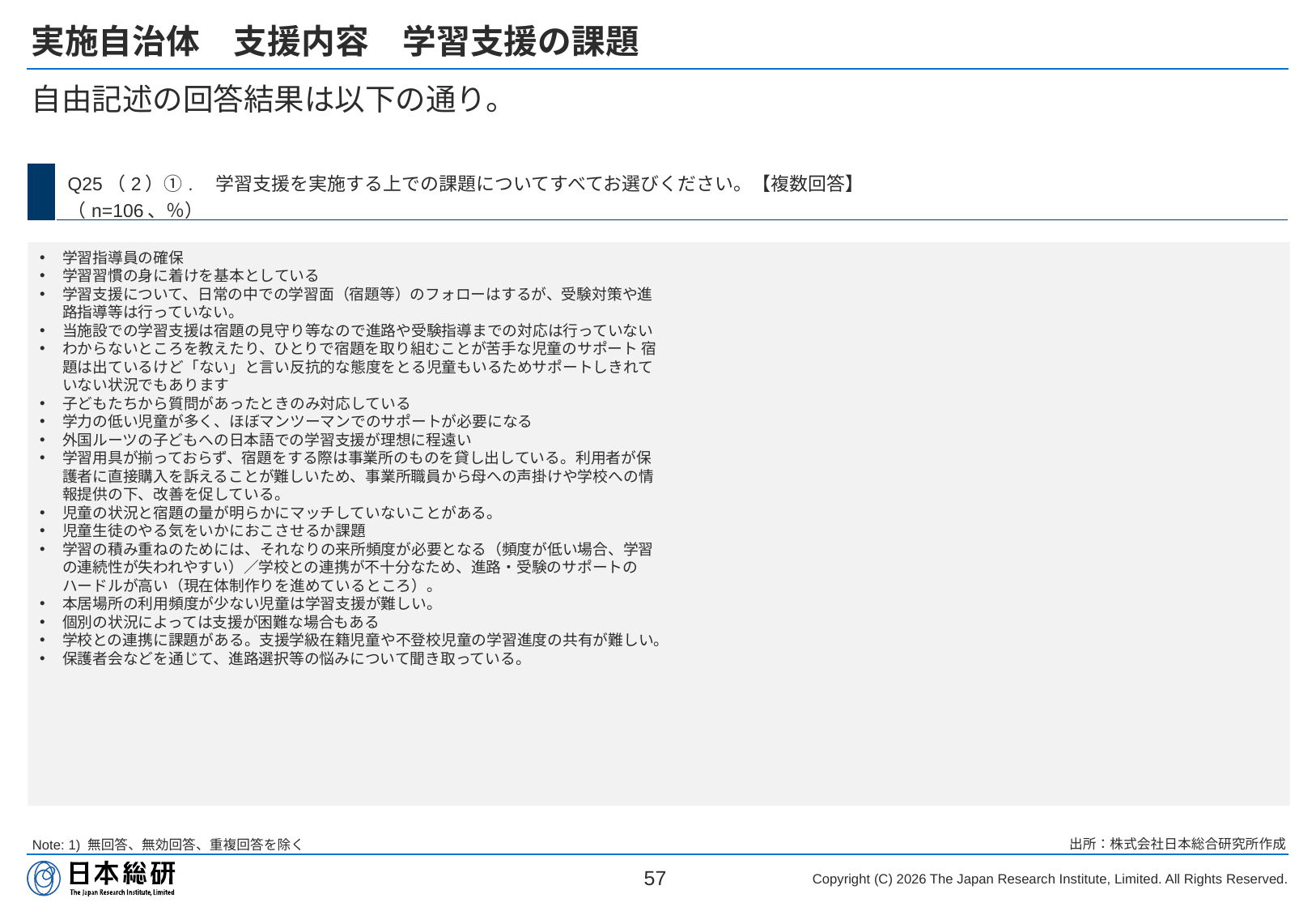

# 実施自治体　支援内容　学習支援の課題
自由記述の回答結果は以下の通り。
|  | Q25（2）①.　学習支援を実施する上での課題についてすべてお選びください。【複数回答】 （n=106、％） |
| --- | --- |
学習指導員の確保
学習習慣の身に着けを基本としている
学習支援について、日常の中での学習面（宿題等）のフォローはするが、受験対策や進路指導等は行っていない。
当施設での学習支援は宿題の見守り等なので進路や受験指導までの対応は行っていない
わからないところを教えたり、ひとりで宿題を取り組むことが苦手な児童のサポート 宿題は出ているけど「ない」と言い反抗的な態度をとる児童もいるためサポートしきれていない状況でもあります
子どもたちから質問があったときのみ対応している
学力の低い児童が多く、ほぼマンツーマンでのサポートが必要になる
外国ルーツの子どもへの日本語での学習支援が理想に程遠い
学習用具が揃っておらず、宿題をする際は事業所のものを貸し出している。利用者が保護者に直接購入を訴えることが難しいため、事業所職員から母への声掛けや学校への情報提供の下、改善を促している。
児童の状況と宿題の量が明らかにマッチしていないことがある。
児童生徒のやる気をいかにおこさせるか課題
学習の積み重ねのためには、それなりの来所頻度が必要となる（頻度が低い場合、学習の連続性が失われやすい）／学校との連携が不十分なため、進路・受験のサポートのハードルが高い（現在体制作りを進めているところ）。
本居場所の利用頻度が少ない児童は学習支援が難しい。
個別の状況によっては支援が困難な場合もある
学校との連携に課題がある。支援学級在籍児童や不登校児童の学習進度の共有が難しい。
保護者会などを通じて、進路選択等の悩みについて聞き取っている。

出所：株式会社日本総合研究所作成
Note: 1) 無回答、無効回答、重複回答を除く